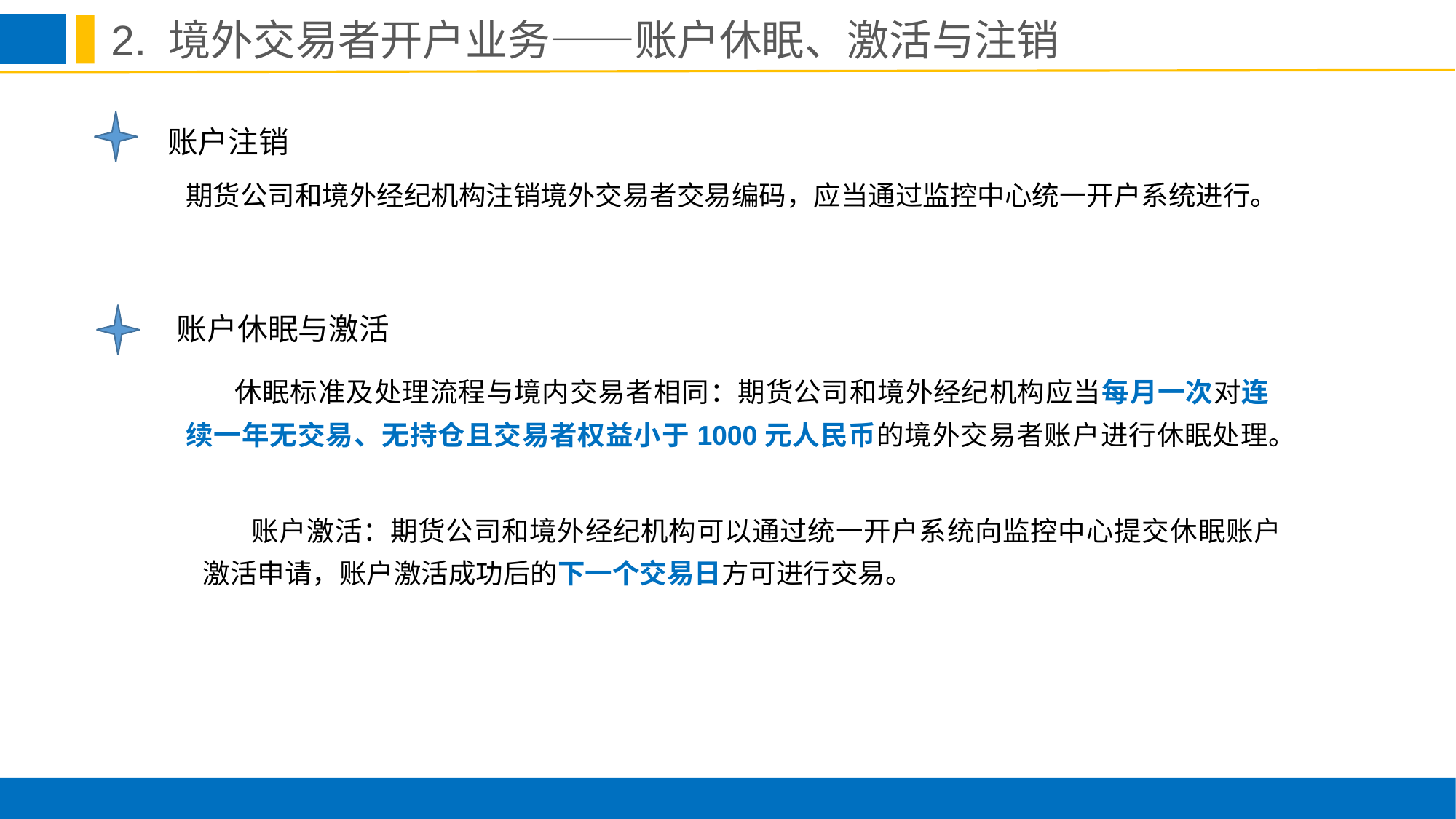

2. 境外交易者开户业务——账户休眠、激活与注销

账户注销
期货公司和境外经纪机构注销境外交易者交易编码，应当通过监控中心统一开户系统进行。

账户休眠与激活
休眠标准及处理流程与境内交易者相同：期货公司和境外经纪机构应当每月一次对连续一年无交易、无持仓且交易者权益小于1000元人民币的境外交易者账户进行休眠处理。
账户激活：期货公司和境外经纪机构可以通过统一开户系统向监控中心提交休眠账户激活申请，账户激活成功后的下一个交易日方可进行交易。